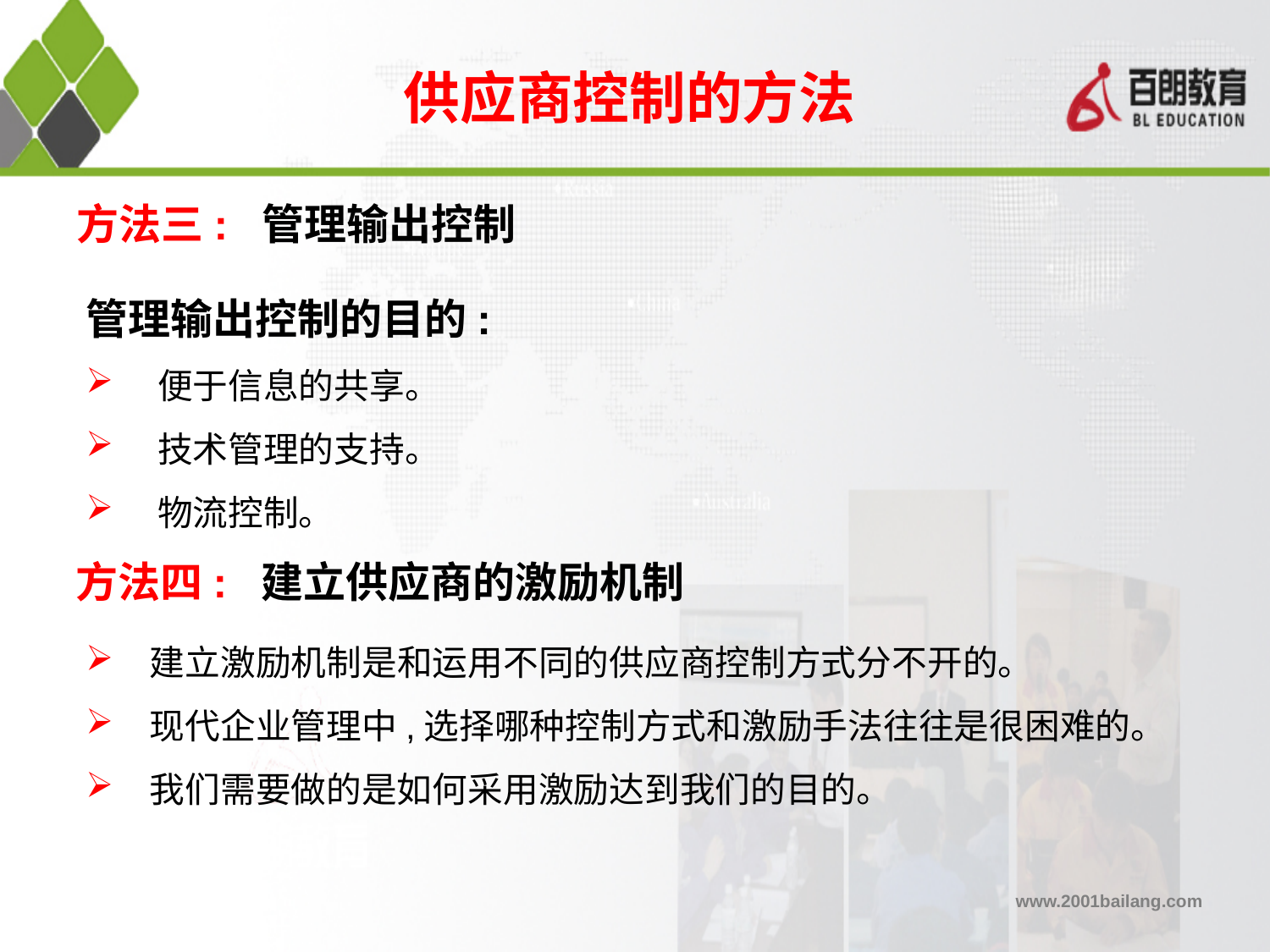

供应商控制的方法
方法三:  管理输出控制
管理输出控制的目的:
  便于信息的共享。
  技术管理的支持。
  物流控制。
方法四:  建立供应商的激励机制
 建立激励机制是和运用不同的供应商控制方式分不开的。
 现代企业管理中,选择哪种控制方式和激励手法往往是很困难的。
 我们需要做的是如何采用激励达到我们的目的。